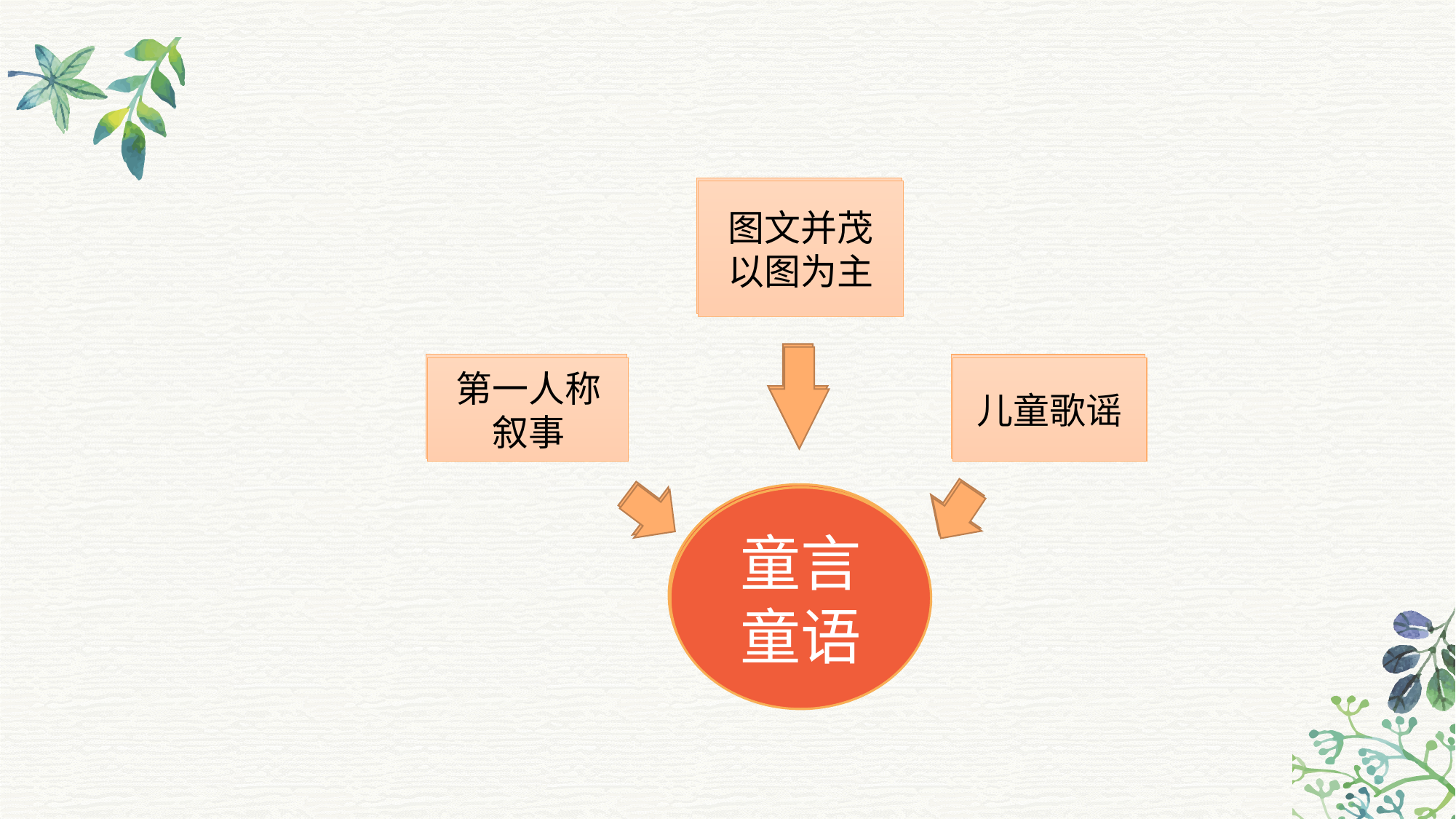

图文并茂
以图为主
儿童歌谣

童言童语
图文并茂
以图为主
儿童歌谣

童言童语
第一人称
叙事
第一人称
叙事